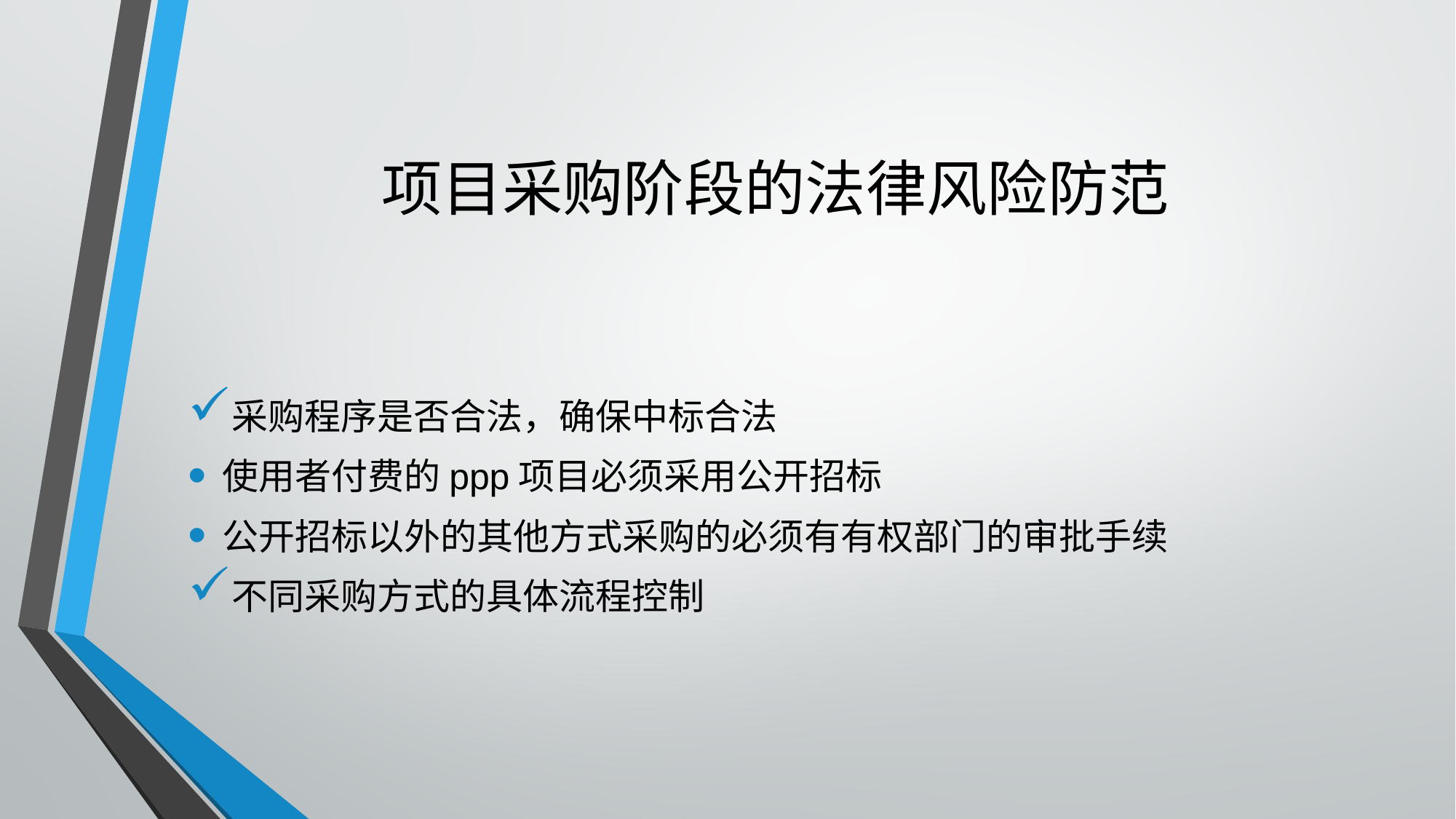

# 项目采购阶段的法律风险防范
采购程序是否合法，确保中标合法
使用者付费的ppp项目必须采用公开招标
公开招标以外的其他方式采购的必须有有权部门的审批手续
不同采购方式的具体流程控制